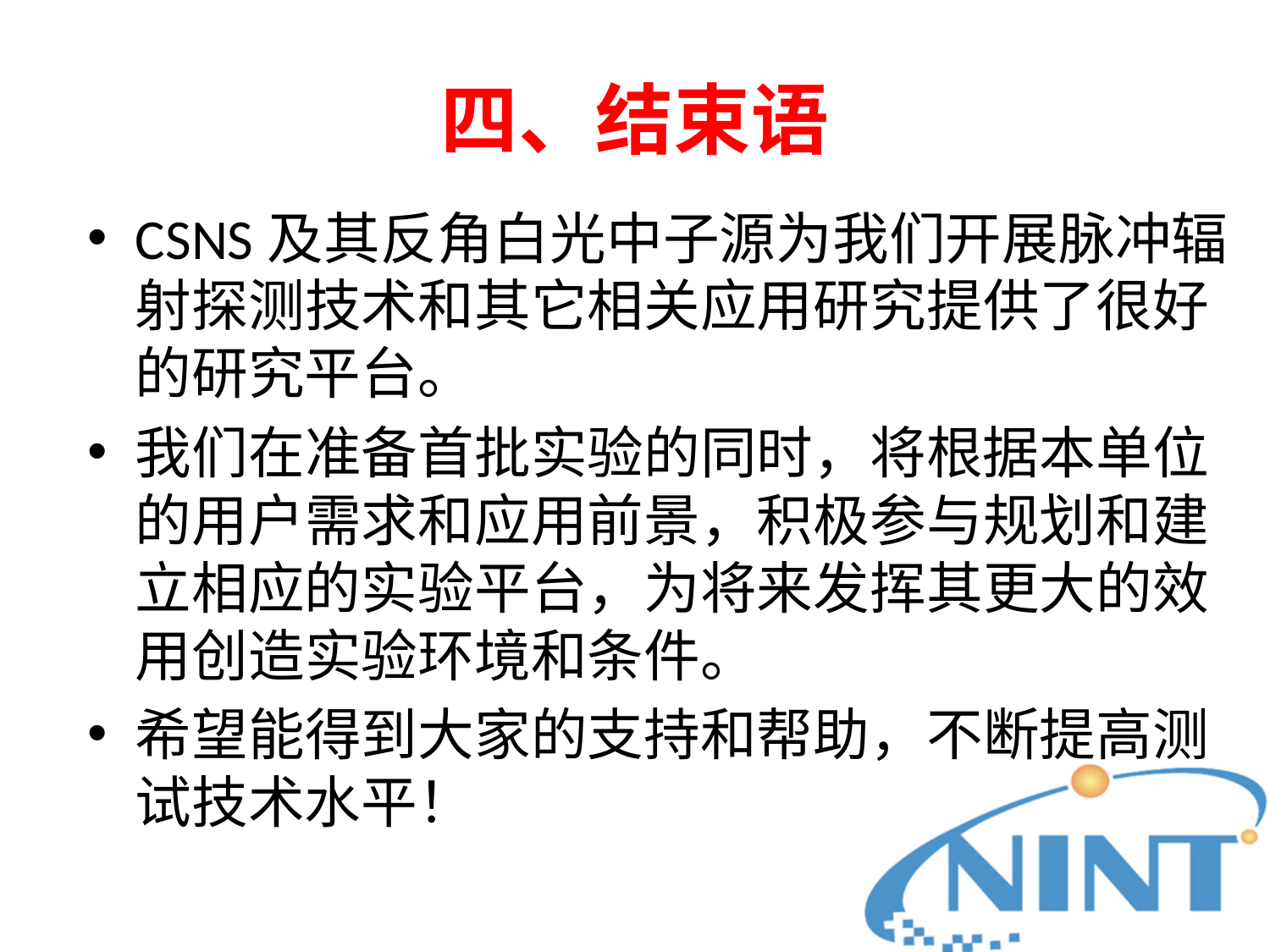

# 四、结束语
CSNS及其反角白光中子源为我们开展脉冲辐射探测技术和其它相关应用研究提供了很好的研究平台。
我们在准备首批实验的同时，将根据本单位的用户需求和应用前景，积极参与规划和建立相应的实验平台，为将来发挥其更大的效用创造实验环境和条件。
希望能得到大家的支持和帮助，不断提高测试技术水平！